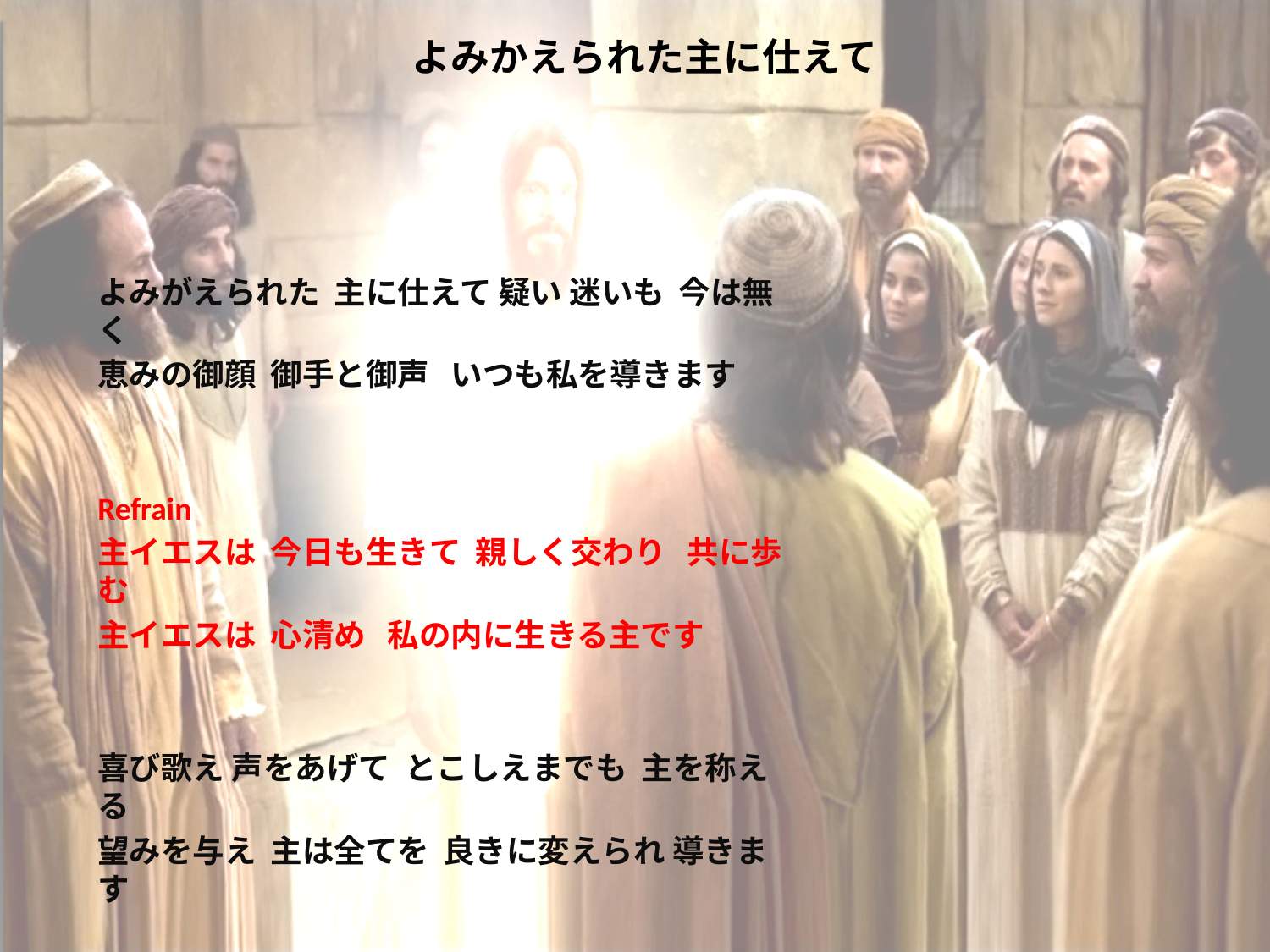

# よみかえられた主に仕えて
よみがえられた  主に仕えて 疑い 迷いも  今は無く
恵みの御顔  御手と御声   いつも私を導きます

Refrain
主イエスは  今日も生きて  親しく交わり   共に歩む
主イエスは  心清め   私の内に生きる主です

喜び歌え 声をあげて  とこしえまでも  主を称える
望みを与え  主は全てを  良きに変えられ 導きます